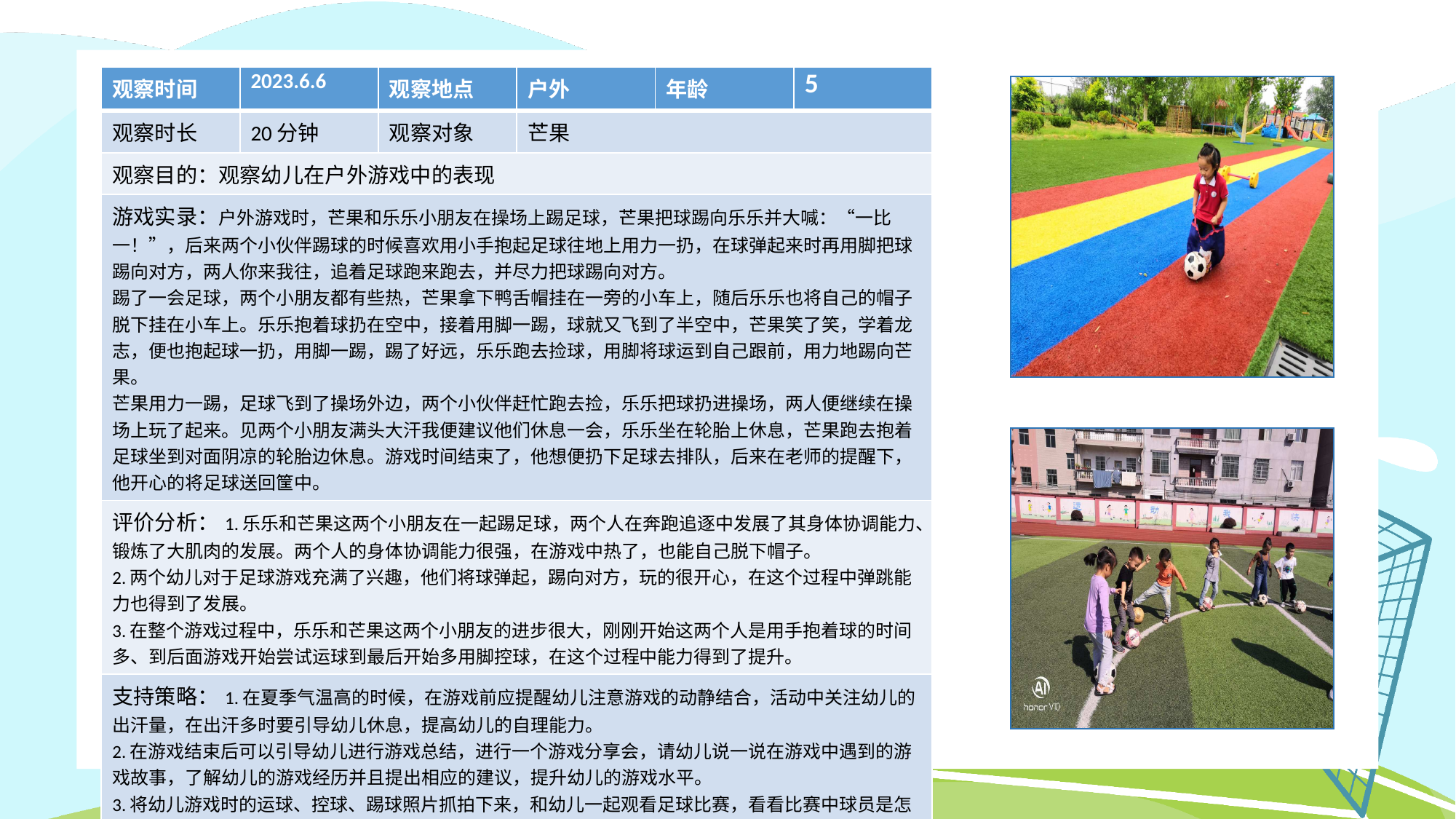

| 观察时间 | 2023.6.6 | 观察地点 | 户外 | 年龄 | 5 |
| --- | --- | --- | --- | --- | --- |
| 观察时长 | 20分钟 | 观察对象 | 芒果 |  |  |
| 观察目的：观察幼儿在户外游戏中的表现 |  |  |  |  |  |
| 游戏实录：户外游戏时，芒果和乐乐小朋友在操场上踢足球，芒果把球踢向乐乐并大喊：“一比一！”，后来两个小伙伴踢球的时候喜欢用小手抱起足球往地上用力一扔，在球弹起来时再用脚把球踢向对方，两人你来我往，追着足球跑来跑去，并尽力把球踢向对方。 踢了一会足球，两个小朋友都有些热，芒果拿下鸭舌帽挂在一旁的小车上，随后乐乐也将自己的帽子脱下挂在小车上。乐乐抱着球扔在空中，接着用脚一踢，球就又飞到了半空中，芒果笑了笑，学着龙志，便也抱起球一扔，用脚一踢，踢了好远，乐乐跑去捡球，用脚将球运到自己跟前，用力地踢向芒果。 芒果用力一踢，足球飞到了操场外边，两个小伙伴赶忙跑去捡，乐乐把球扔进操场，两人便继续在操场上玩了起来。见两个小朋友满头大汗我便建议他们休息一会，乐乐坐在轮胎上休息，芒果跑去抱着足球坐到对面阴凉的轮胎边休息。游戏时间结束了，他想便扔下足球去排队，后来在老师的提醒下，他开心的将足球送回筐中。 |  |  |  |  |  |
| 评价分析：1.乐乐和芒果这两个小朋友在一起踢足球，两个人在奔跑追逐中发展了其身体协调能力、锻炼了大肌肉的发展。两个人的身体协调能力很强，在游戏中热了，也能自己脱下帽子。 2.两个幼儿对于足球游戏充满了兴趣，他们将球弹起，踢向对方，玩的很开心，在这个过程中弹跳能力也得到了发展。 3.在整个游戏过程中，乐乐和芒果这两个小朋友的进步很大，刚刚开始这两个人是用手抱着球的时间多、到后面游戏开始尝试运球到最后开始多用脚控球，在这个过程中能力得到了提升。 |  |  |  |  |  |
| 支持策略：1.在夏季气温高的时候，在游戏前应提醒幼儿注意游戏的动静结合，活动中关注幼儿的出汗量，在出汗多时要引导幼儿休息，提高幼儿的自理能力。 2.在游戏结束后可以引导幼儿进行游戏总结，进行一个游戏分享会，请幼儿说一说在游戏中遇到的游戏故事，了解幼儿的游戏经历并且提出相应的建议，提升幼儿的游戏水平。 3.将幼儿游戏时的运球、控球、踢球照片抓拍下来，和幼儿一起观看足球比赛，看看比赛中球员是怎么样踢球，运球、控球的，和自己的进行对比，在下次游戏中再次练习。 |  |  |  |  |  |